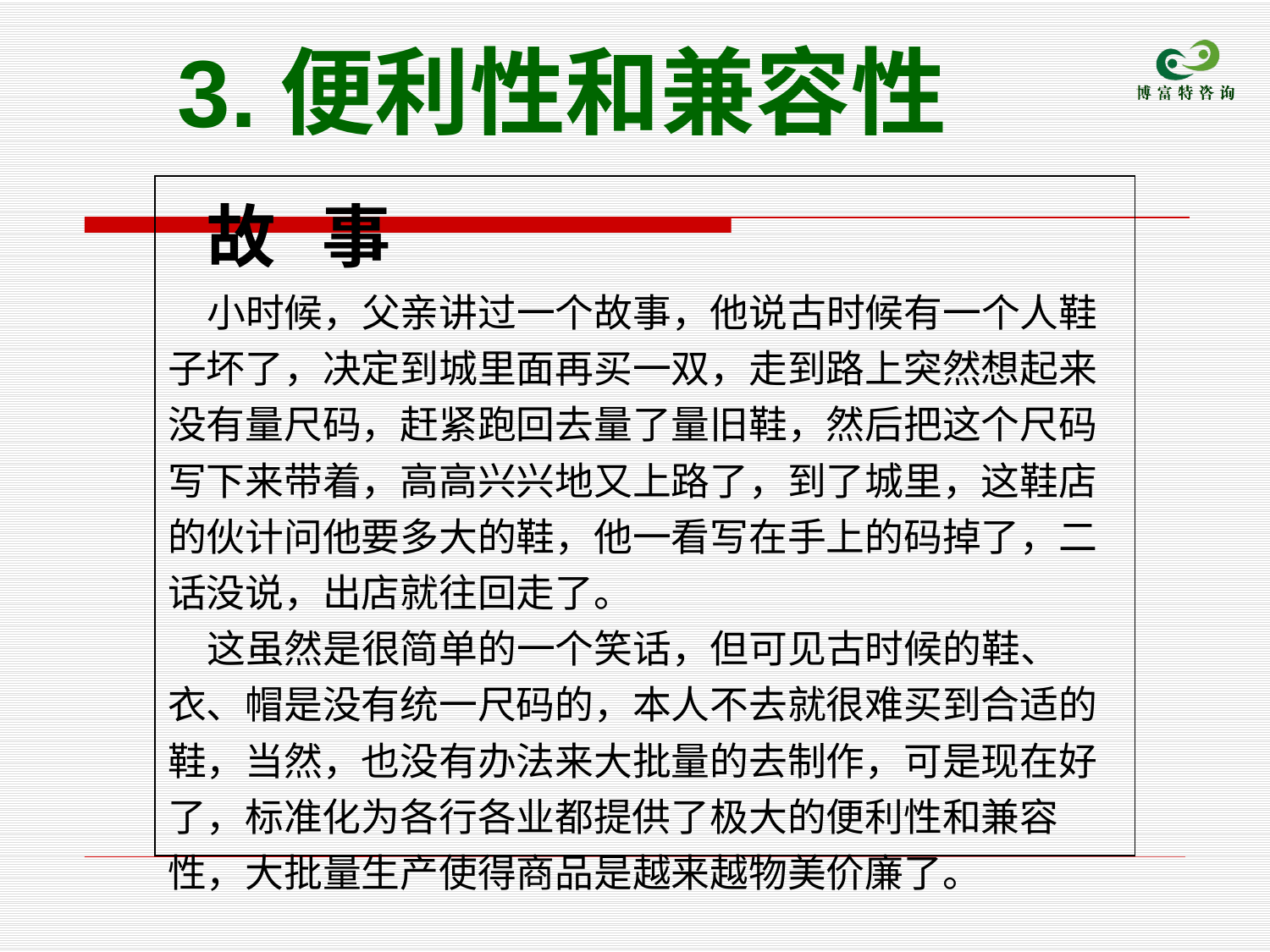

3.便利性和兼容性

| 故 事 小时候，父亲讲过一个故事，他说古时候有一个人鞋子坏了，决定到城里面再买一双，走到路上突然想起来没有量尺码，赶紧跑回去量了量旧鞋，然后把这个尺码写下来带着，高高兴兴地又上路了，到了城里，这鞋店的伙计问他要多大的鞋，他一看写在手上的码掉了，二话没说，出店就往回走了。 这虽然是很简单的一个笑话，但可见古时候的鞋、衣、帽是没有统一尺码的，本人不去就很难买到合适的鞋，当然，也没有办法来大批量的去制作，可是现在好了，标准化为各行各业都提供了极大的便利性和兼容性，大批量生产使得商品是越来越物美价廉了。 |
| --- |
568